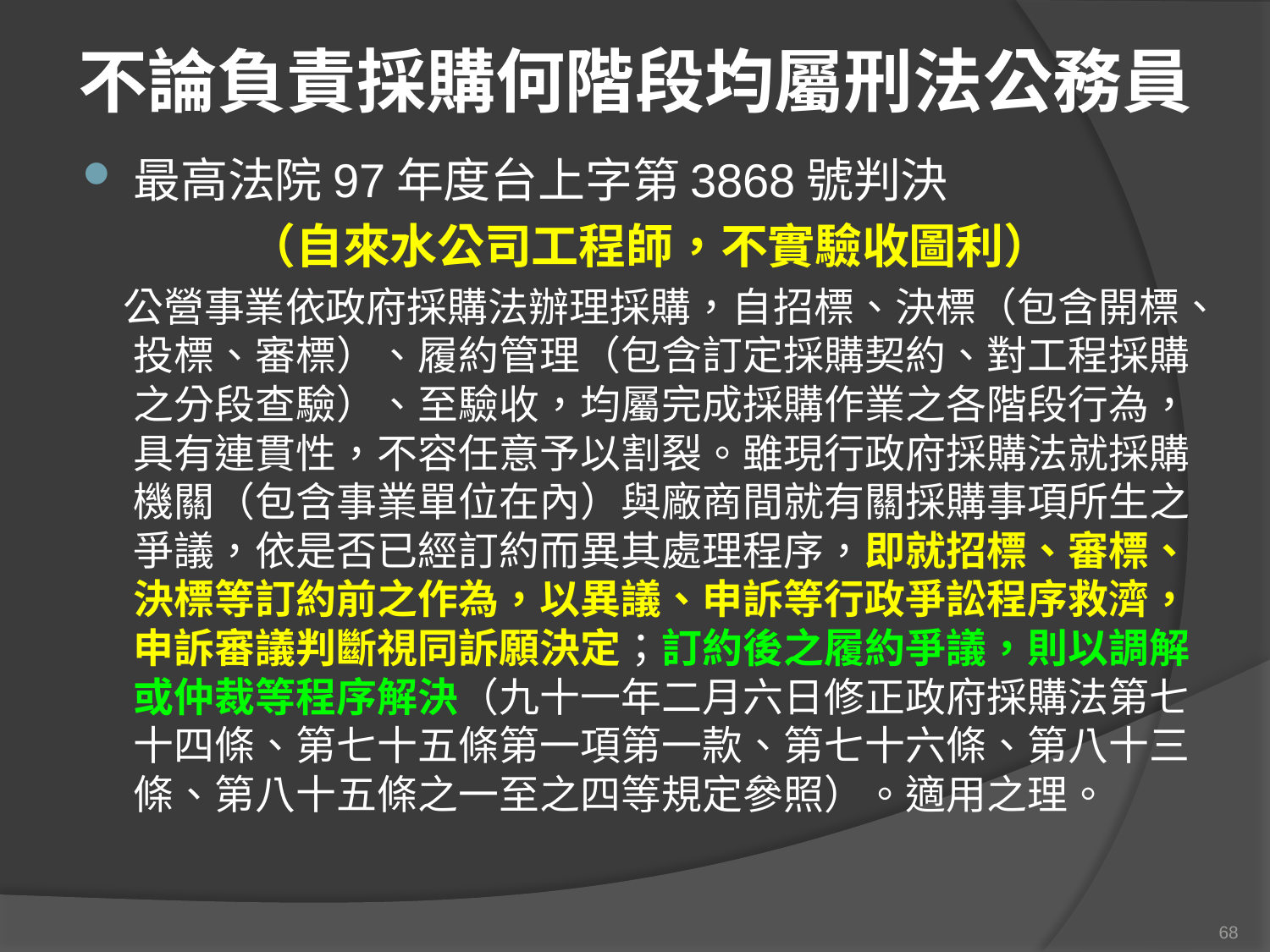

# 不論負責採購何階段均屬刑法公務員
最高法院97年度台上字第3868號判決
 （自來水公司工程師，不實驗收圖利）
　公營事業依政府採購法辦理採購，自招標、決標（包含開標、投標、審標）、履約管理（包含訂定採購契約、對工程採購之分段查驗）、至驗收，均屬完成採購作業之各階段行為，具有連貫性，不容任意予以割裂。雖現行政府採購法就採購機關（包含事業單位在內）與廠商間就有關採購事項所生之爭議，依是否已經訂約而異其處理程序，即就招標、審標、決標等訂約前之作為，以異議、申訴等行政爭訟程序救濟，申訴審議判斷視同訴願決定；訂約後之履約爭議，則以調解或仲裁等程序解決（九十一年二月六日修正政府採購法第七十四條、第七十五條第一項第一款、第七十六條、第八十三條、第八十五條之一至之四等規定參照）。適用之理。

68